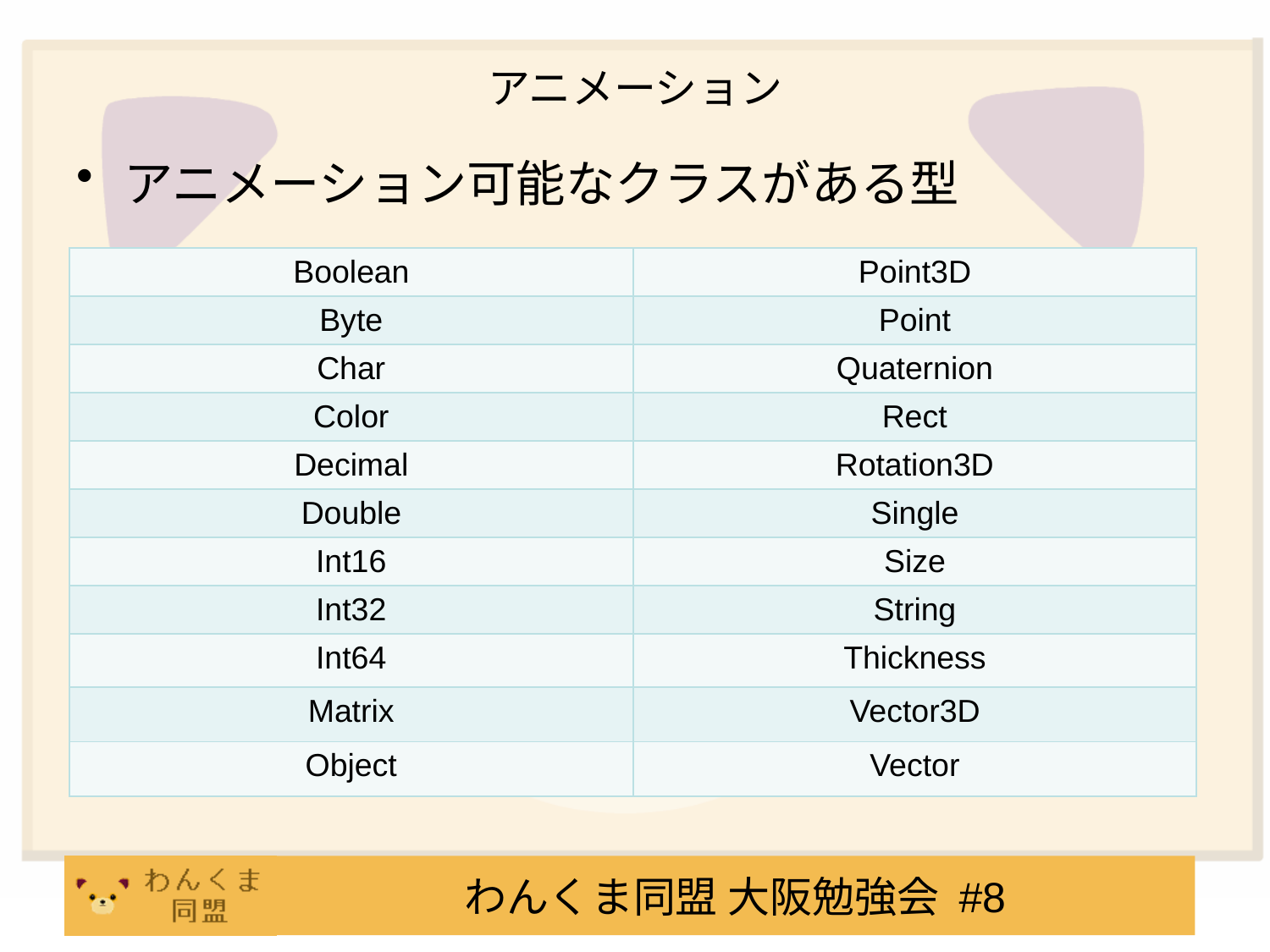

# アニメーション
アニメーション可能なクラスがある型
| Boolean | Point3D |
| --- | --- |
| Byte | Point |
| Char | Quaternion |
| Color | Rect |
| Decimal | Rotation3D |
| Double | Single |
| Int16 | Size |
| Int32 | String |
| Int64 | Thickness |
| Matrix | Vector3D |
| Object | Vector |